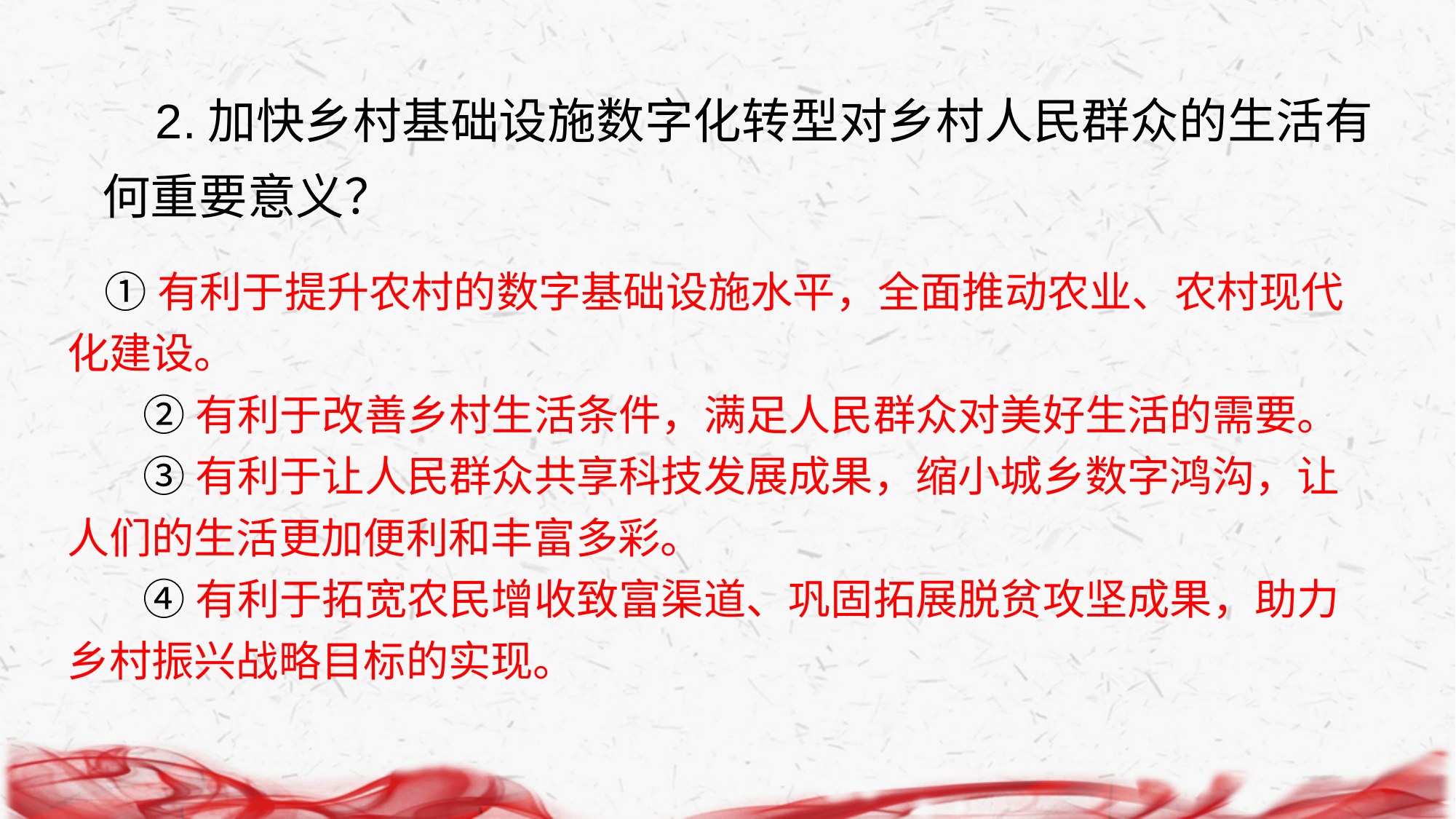

2.加快乡村基础设施数字化转型对乡村人民群众的生活有何重要意义？
    ①有利于提升农村的数字基础设施水平，全面推动农业、农村现代化建设。
        ②有利于改善乡村生活条件，满足人民群众对美好生活的需要。
        ③有利于让人民群众共享科技发展成果，缩小城乡数字鸿沟，让人们的生活更加便利和丰富多彩。
        ④有利于拓宽农民增收致富渠道、巩固拓展脱贫攻坚成果，助力乡村振兴战略目标的实现。